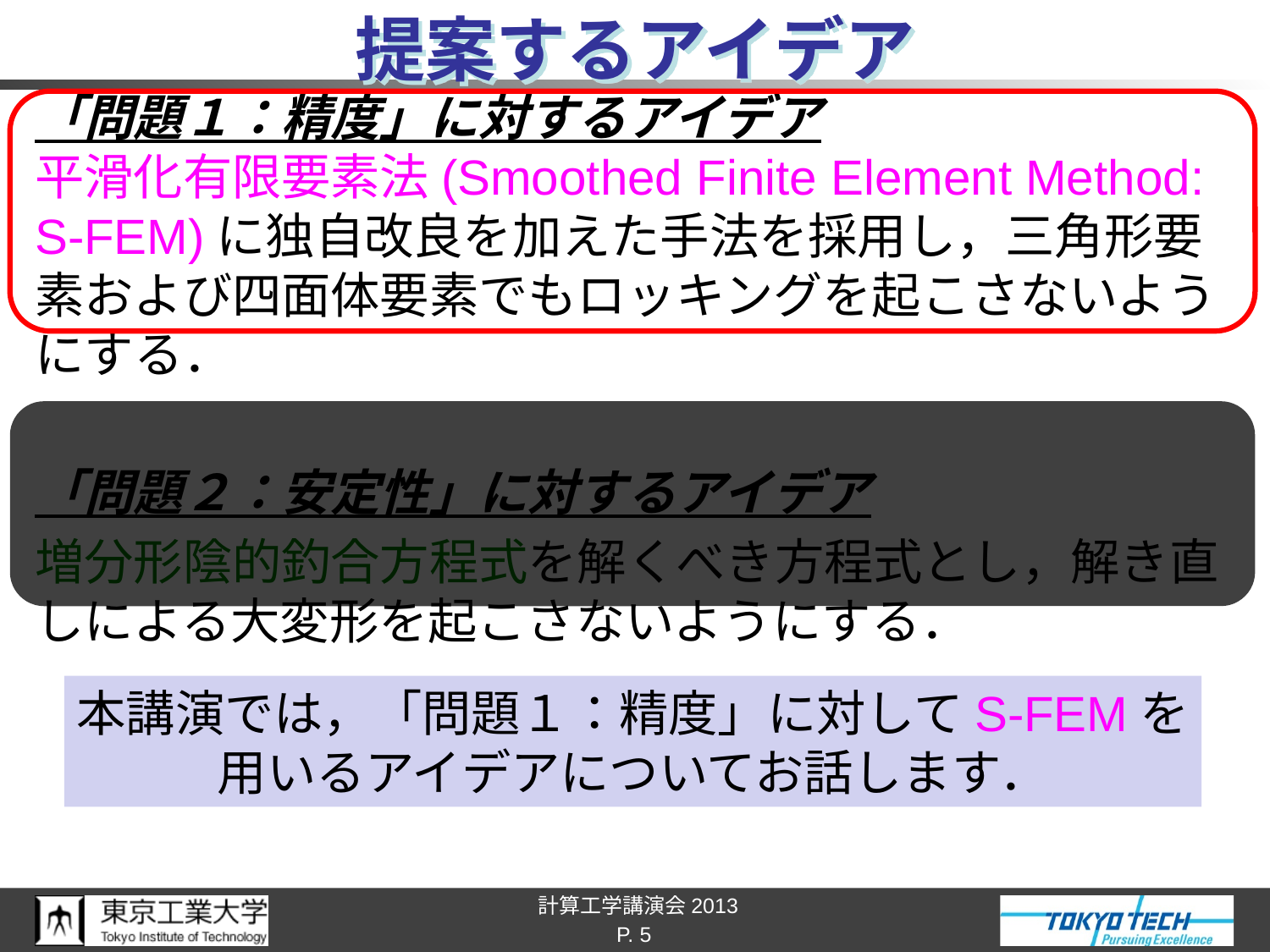

# 提案するアイデア
「問題１：精度」に対するアイデア
平滑化有限要素法(Smoothed Finite Element Method: S-FEM)に独自改良を加えた手法を採用し，三角形要素および四面体要素でもロッキングを起こさないようにする．

「問題２：安定性」に対するアイデア
増分形陰的釣合方程式を解くべき方程式とし，解き直しによる大変形を起こさないようにする．

本講演では，「問題１：精度」に対してS-FEMを
用いるアイデアについてお話します．
P. 5